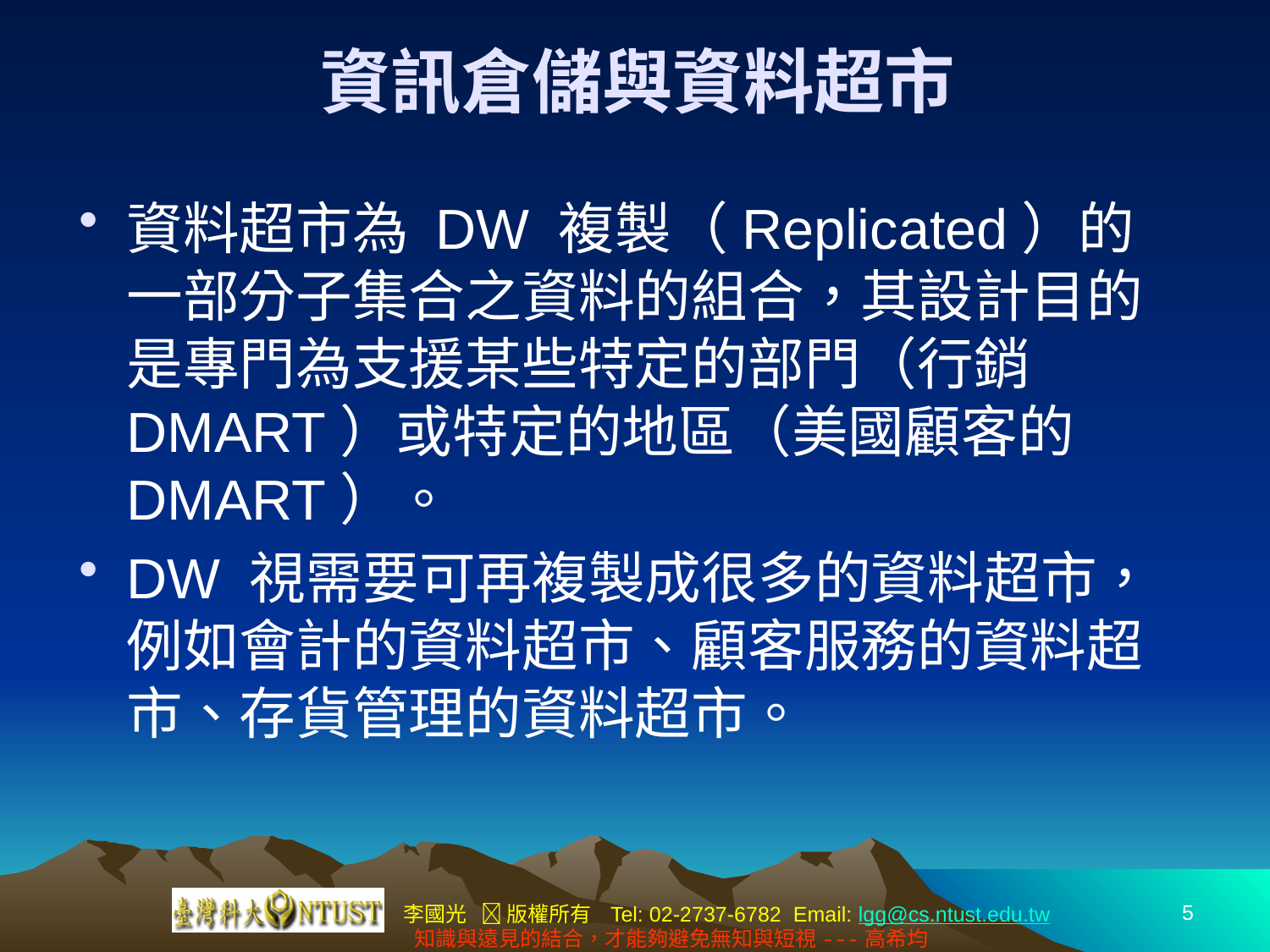

# 資訊倉儲與資料超市
資料超市為 DW 複製（Replicated）的一部分子集合之資料的組合，其設計目的是專門為支援某些特定的部門（行銷 DMART）或特定的地區（美國顧客的 DMART）。
DW 視需要可再複製成很多的資料超市，例如會計的資料超市、顧客服務的資料超市、存貨管理的資料超市。
5